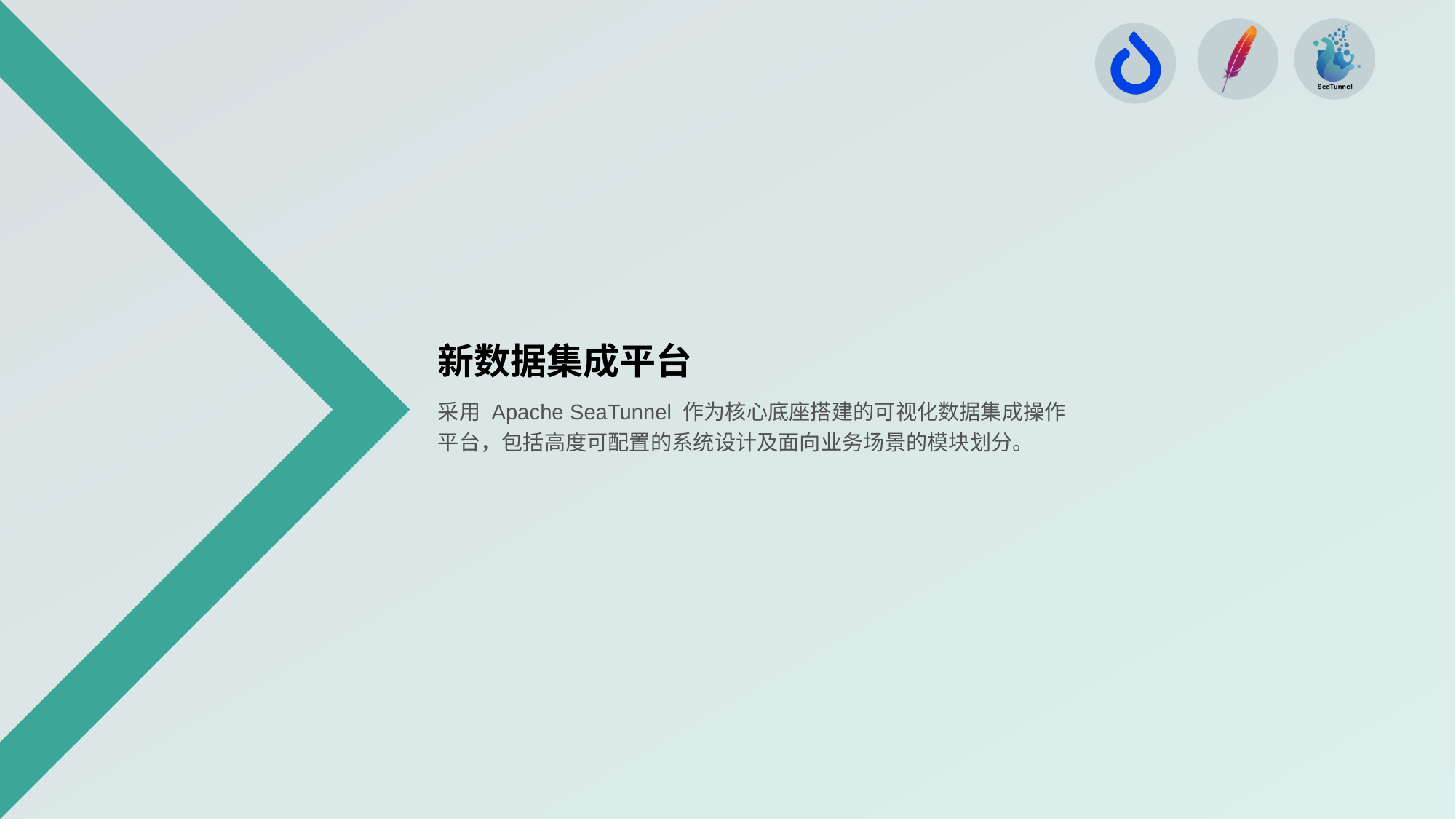

# 新数据集成平台
采用 Apache SeaTunnel 作为核心底座搭建的可视化数据集成操作平台，包括高度可配置的系统设计及面向业务场景的模块划分。